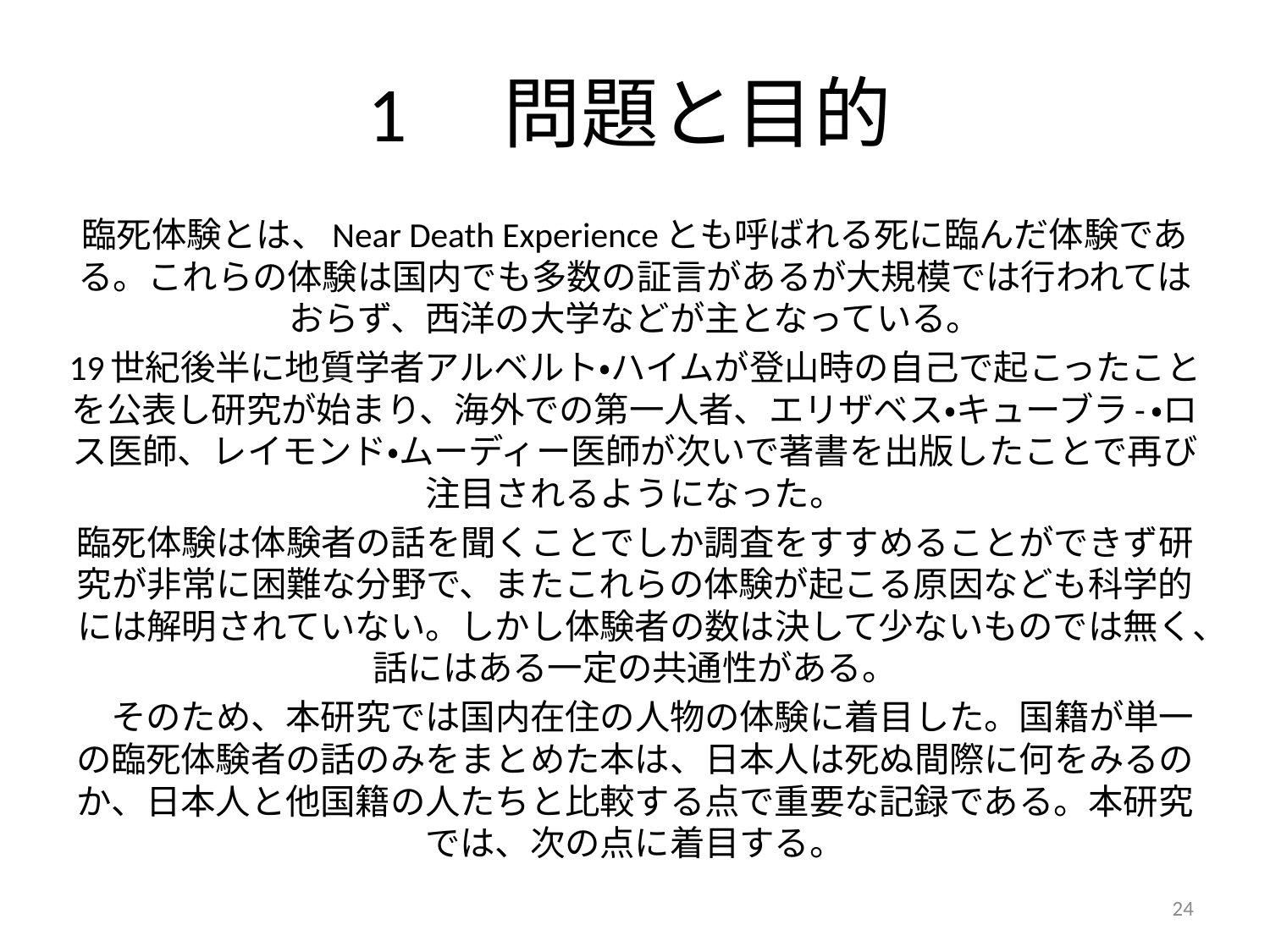

# 1　問題と目的
臨死体験とは、Near Death Experienceとも呼ばれる死に臨んだ体験である。これらの体験は国内でも多数の証言があるが大規模では行われてはおらず、西洋の大学などが主となっている。
19世紀後半に地質学者アルベルト・ハイムが登山時の自己で起こったことを公表し研究が始まり、海外での第一人者、エリザベス・キューブラ-・ロス医師、レイモンド・ムーディー医師が次いで著書を出版したことで再び注目されるようになった。
臨死体験は体験者の話を聞くことでしか調査をすすめることができず研究が非常に困難な分野で、またこれらの体験が起こる原因なども科学的には解明されていない。しかし体験者の数は決して少ないものでは無く、話にはある一定の共通性がある。
　そのため、本研究では国内在住の人物の体験に着目した。国籍が単一の臨死体験者の話のみをまとめた本は、日本人は死ぬ間際に何をみるのか、日本人と他国籍の人たちと比較する点で重要な記録である。本研究では、次の点に着目する。

24